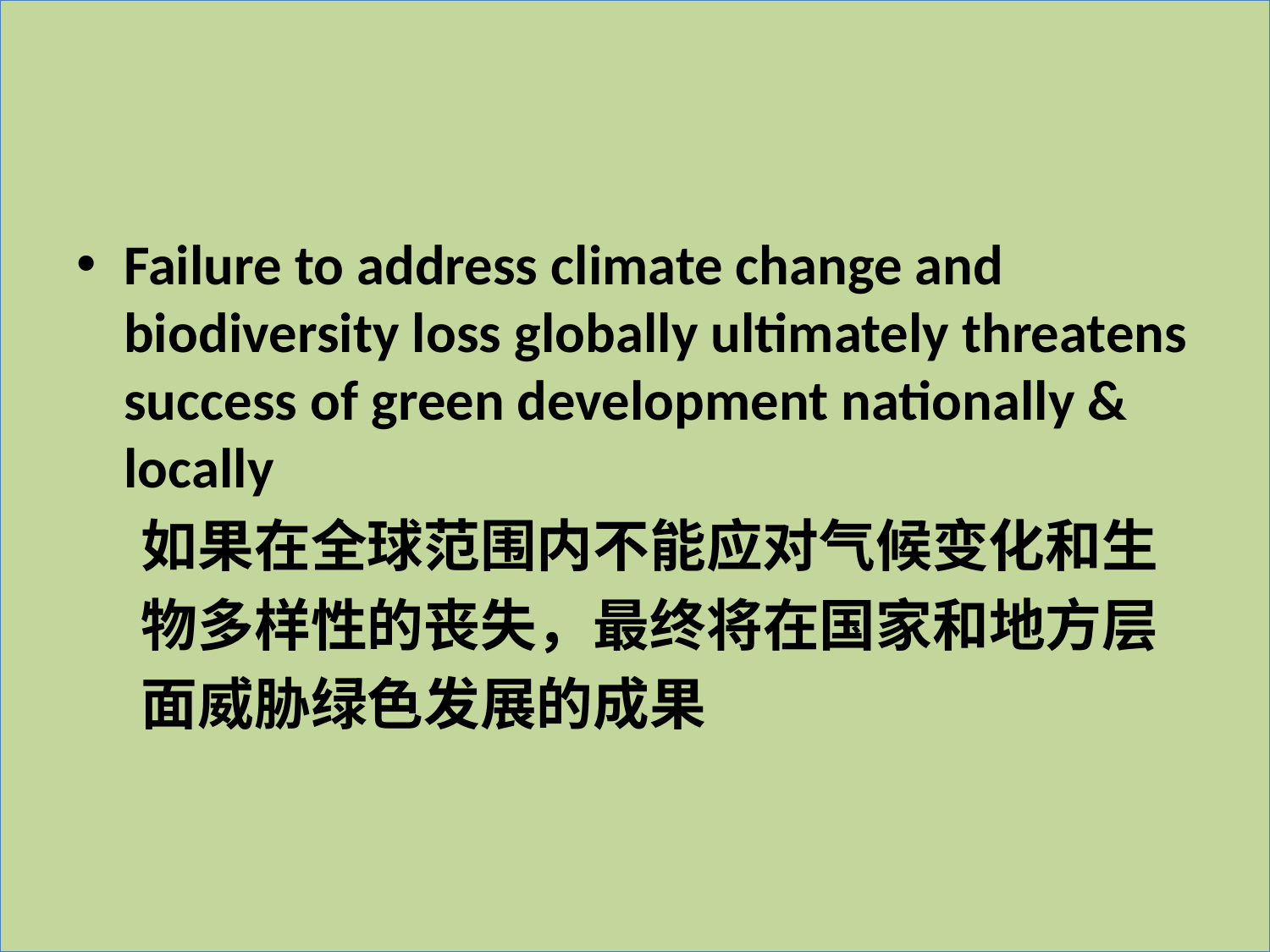

#
Failure to address climate change and biodiversity loss globally ultimately threatens success of green development nationally & locally
    如果在全球范围内不能应对气候变化和生
    物多样性的丧失，最终将在国家和地方层
    面威胁绿色发展的成果
29